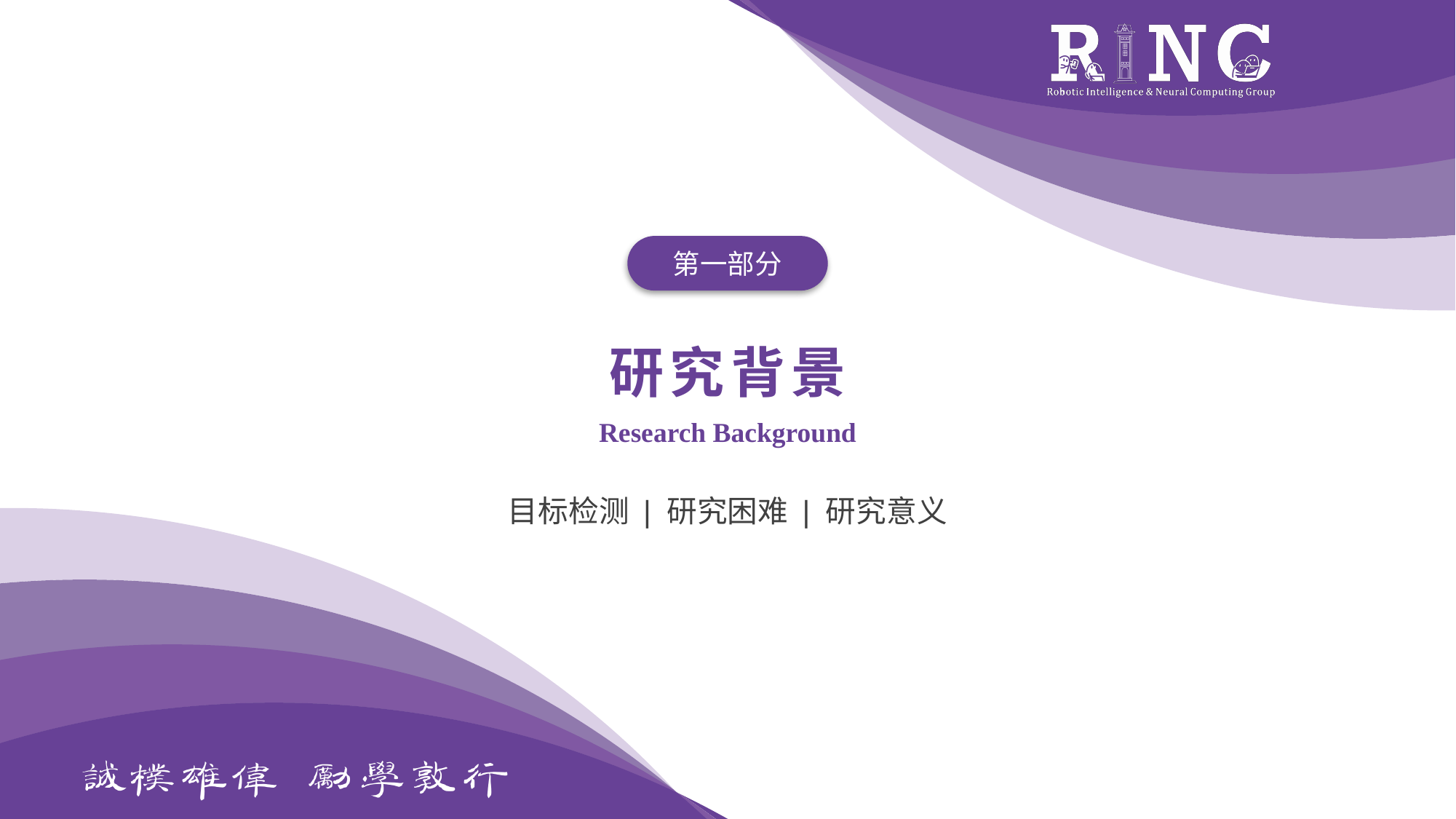

第一部分
研究背景
Research Background
目标检测 | 研究困难 | 研究意义